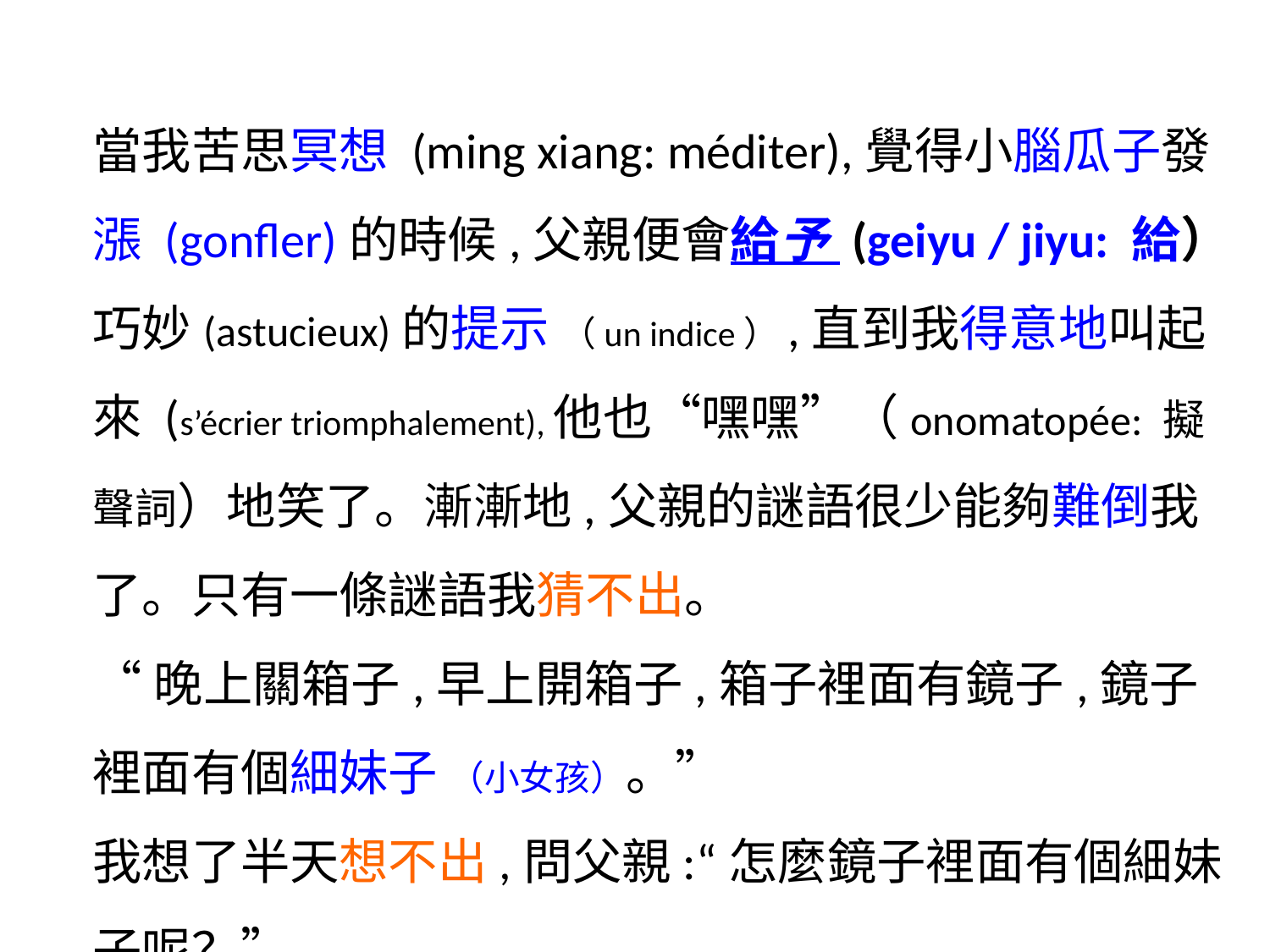

當我苦思冥想 (ming xiang: méditer),覺得小腦瓜子發漲 (gonfler)的時候,父親便會給予 (geiyu / jiyu: 給）巧妙(astucieux)的提示 （un indice）,直到我得意地叫起來 (s’écrier triomphalement),他也“嘿嘿”（onomatopée: 擬聲詞）地笑了。漸漸地,父親的謎語很少能夠難倒我了。只有一條謎語我猜不出。
“晚上關箱子,早上開箱子,箱子裡面有鏡子,鏡子裡面有個細妹子 （小女孩）。”
我想了半天想不出,問父親:“怎麼鏡子裡面有個細妹子呢？”